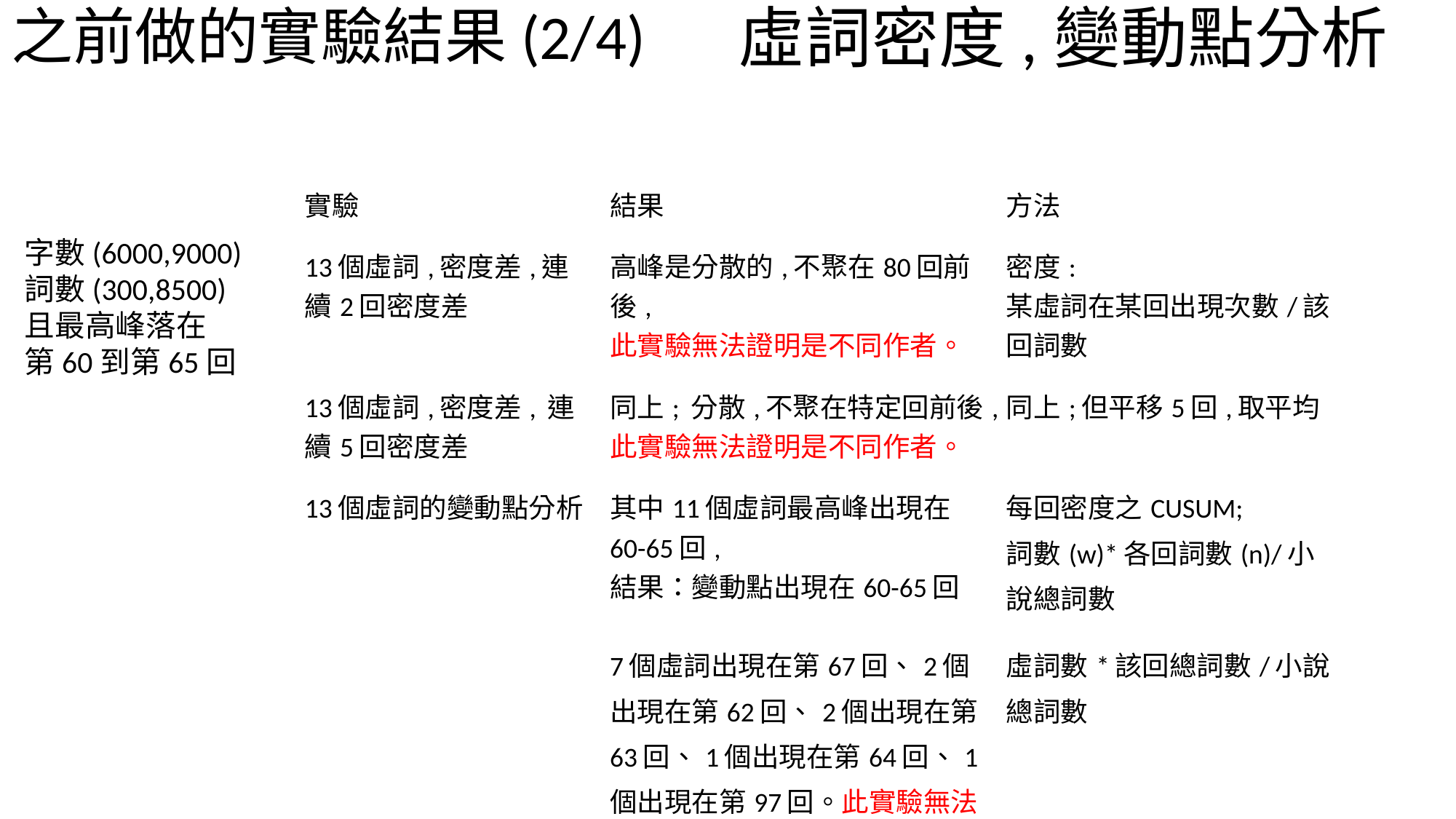

# 之前做的實驗結果(2/4)
虛詞密度,變動點分析
| 實驗 | 結果 | 方法 |
| --- | --- | --- |
| 13個虛詞,密度差,連續2回密度差 | 高峰是分散的,不聚在80回前後, 此實驗無法證明是不同作者。 | 密度: 某虛詞在某回出現次數/該回詞數 |
| 13個虛詞,密度差, 連續5回密度差 | 同上; 分散,不聚在特定回前後, 此實驗無法證明是不同作者。 | 同上;但平移5回,取平均 |
| 13個虛詞的變動點分析 | 其中11個虛詞最高峰出現在60-65回, 結果：變動點出現在60-65回 | 每回密度之CUSUM; 詞數(w)\*各回詞數(n)/小說總詞數 |
|  | 7個虛詞出現在第67回、2個出現在第62回、2個出現在第63回、1個出現在第64回、1個出現在第97回。此實驗無法證明是不同作者。 | 虛詞數\*該回總詞數/小說總詞數 |
字數(6000,9000)
詞數(300,8500)
且最高峰落在
第60到第65回